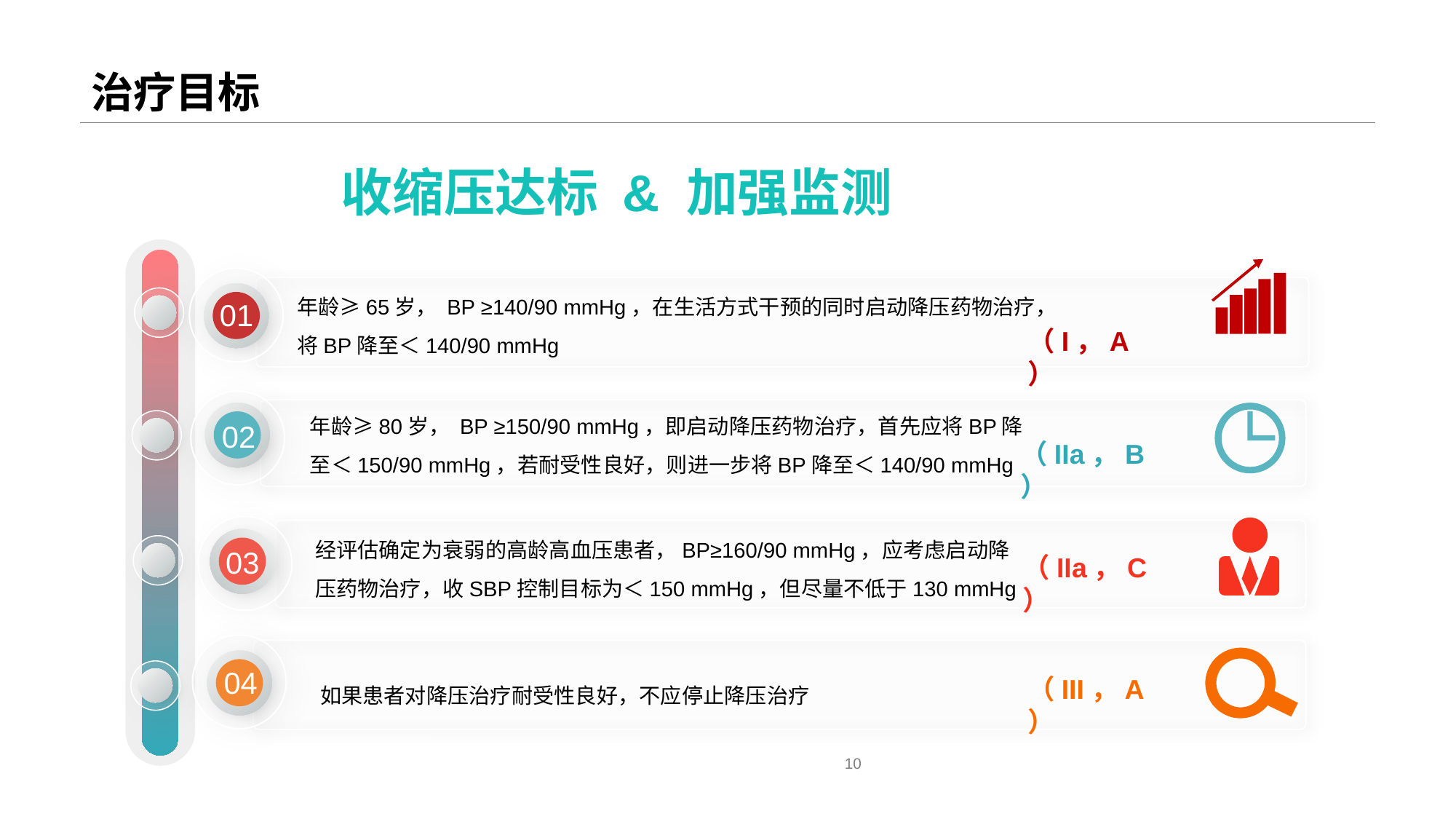

# 治疗目标
收缩压达标 & 加强监测

01

年龄≥65岁， BP ≥140/90 mmHg，在生活方式干预的同时启动降压药物治疗，将BP降至＜140/90 mmHg
（I，A）

02
年龄≥80岁， BP ≥150/90 mmHg，即启动降压药物治疗，首先应将BP降至＜150/90 mmHg，若耐受性良好，则进一步将BP降至＜140/90 mmHg
（IIa，B）

03

经评估确定为衰弱的高龄高血压患者，BP≥160/90 mmHg，应考虑启动降压药物治疗，收SBP控制目标为＜150 mmHg，但尽量不低于130 mmHg
（IIa，C）

04

如果患者对降压治疗耐受性良好，不应停止降压治疗
（III，A）

10